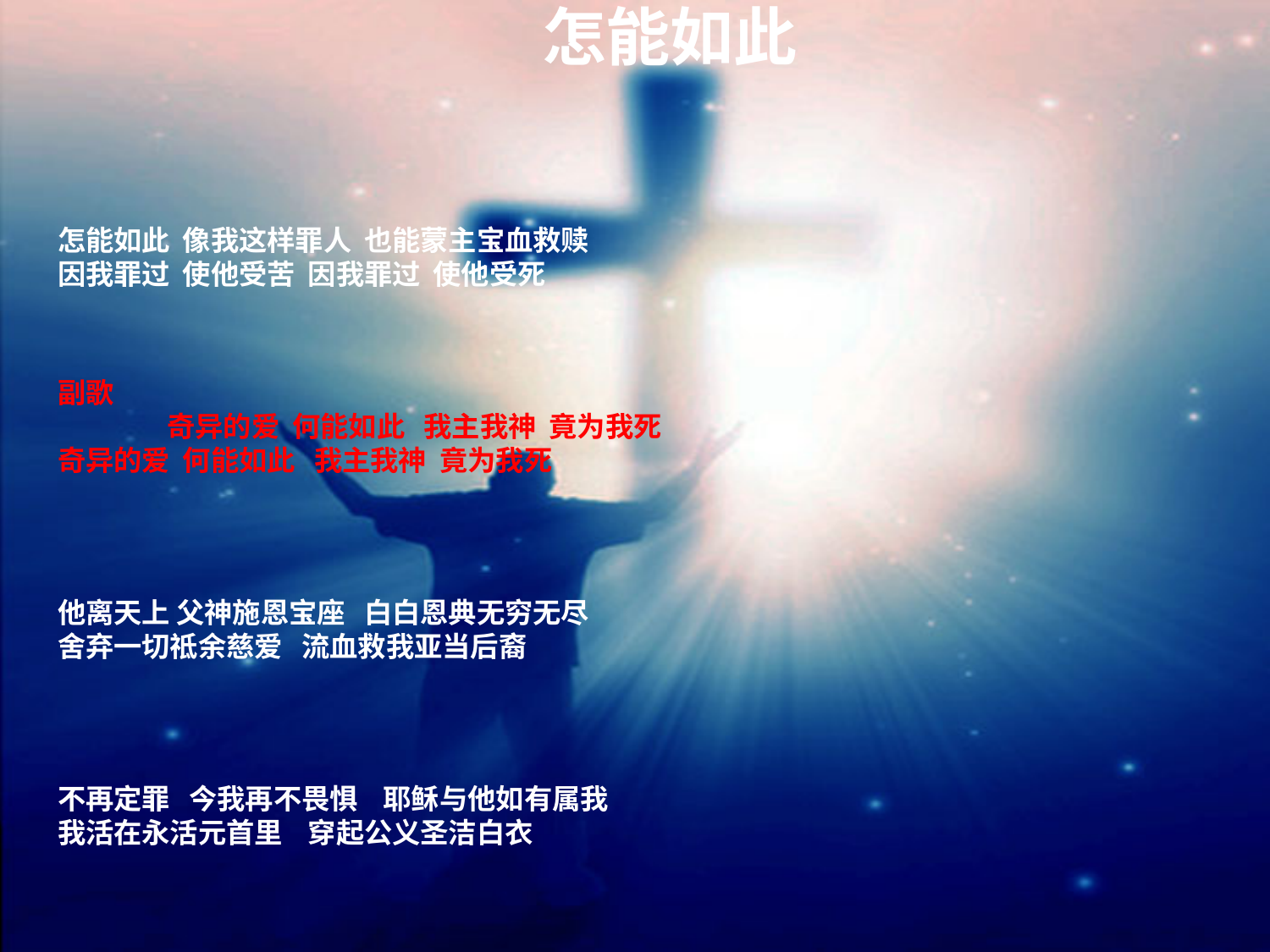

# 怎能如此
怎能如此  像我这样罪人  也能蒙主宝血救赎
因我罪过  使他受苦  因我罪过  使他受死

副歌                                                                                          奇异的爱  何能如此   我主我神  竟为我死
奇异的爱  何能如此   我主我神  竟为我死

他离天上 父神施恩宝座   白白恩典无穷无尽
舍弃一切祗余慈爱   流血救我亚当后裔

不再定罪   今我再不畏惧    耶稣与他如有属我
我活在永活元首里    穿起公义圣洁白衣